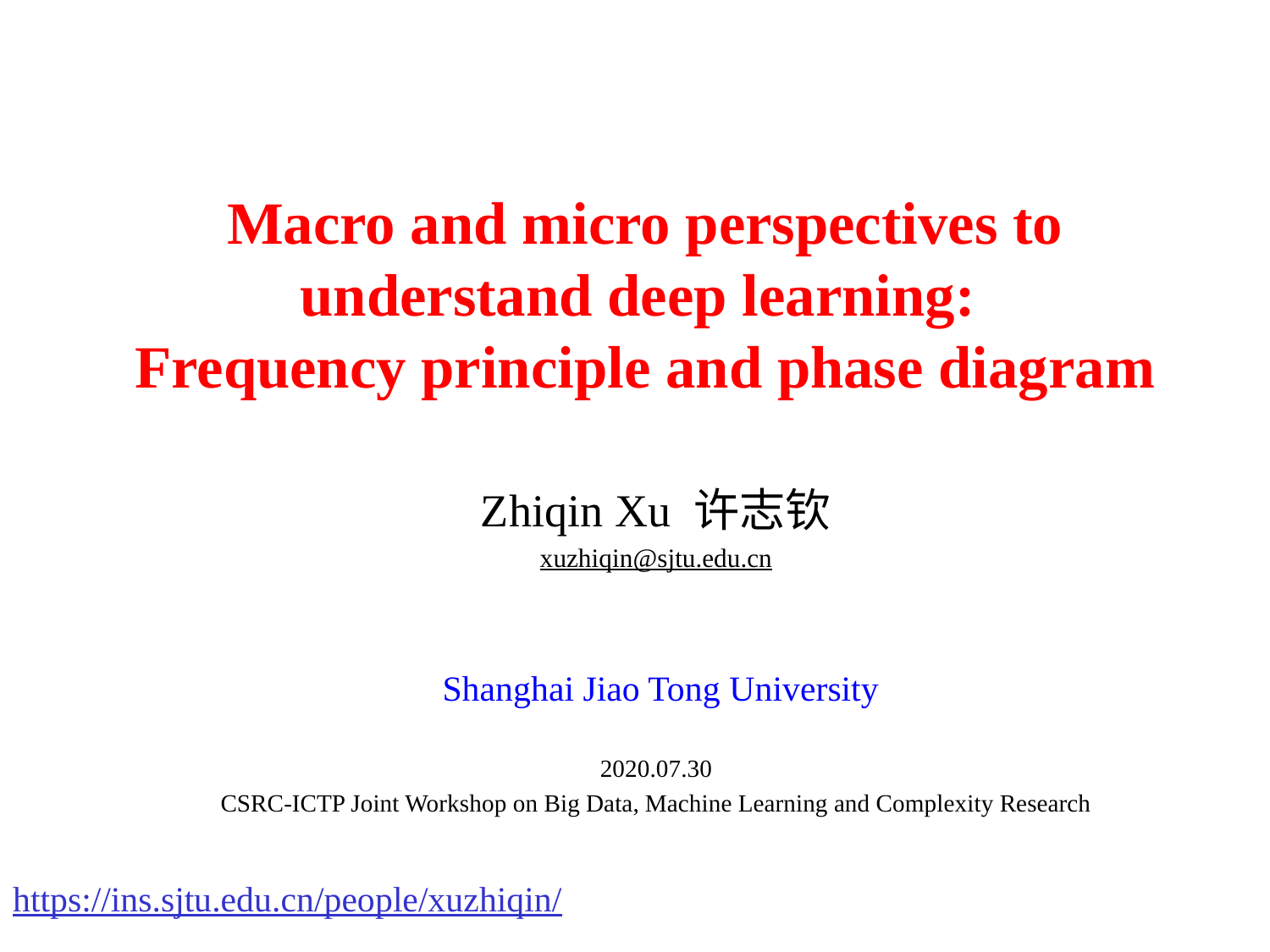

# Macro and micro perspectives to understand deep learning: Frequency principle and phase diagram
Zhiqin Xu 许志钦
xuzhiqin@sjtu.edu.cn

 Shanghai Jiao Tong University

2020.07.30
CSRC-ICTP Joint Workshop on Big Data, Machine Learning and Complexity Research
https://ins.sjtu.edu.cn/people/xuzhiqin/